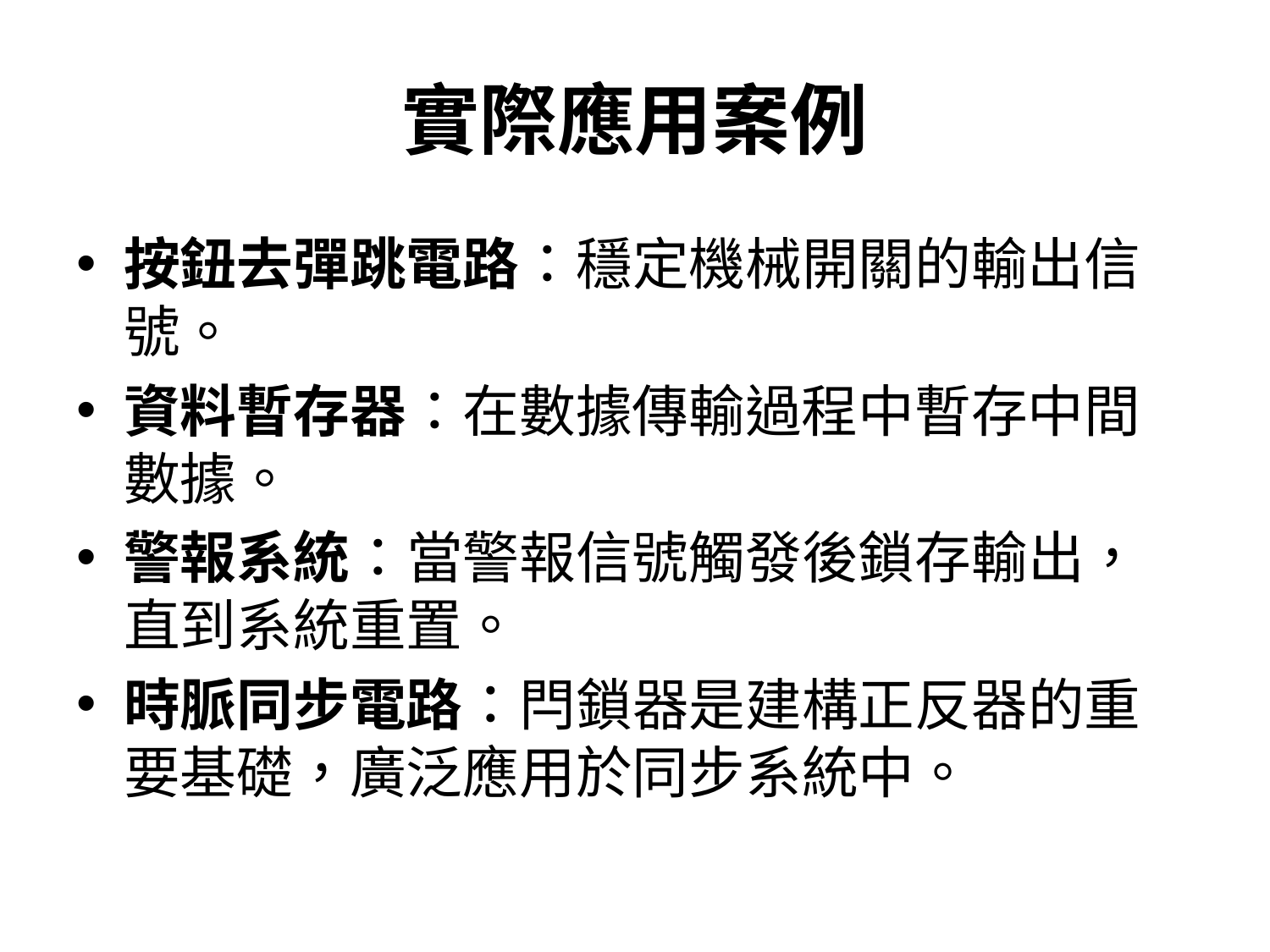

# 實際應用案例
按鈕去彈跳電路：穩定機械開關的輸出信號。
資料暫存器：在數據傳輸過程中暫存中間數據。
警報系統：當警報信號觸發後鎖存輸出，直到系統重置。
時脈同步電路：閂鎖器是建構正反器的重要基礎，廣泛應用於同步系統中。